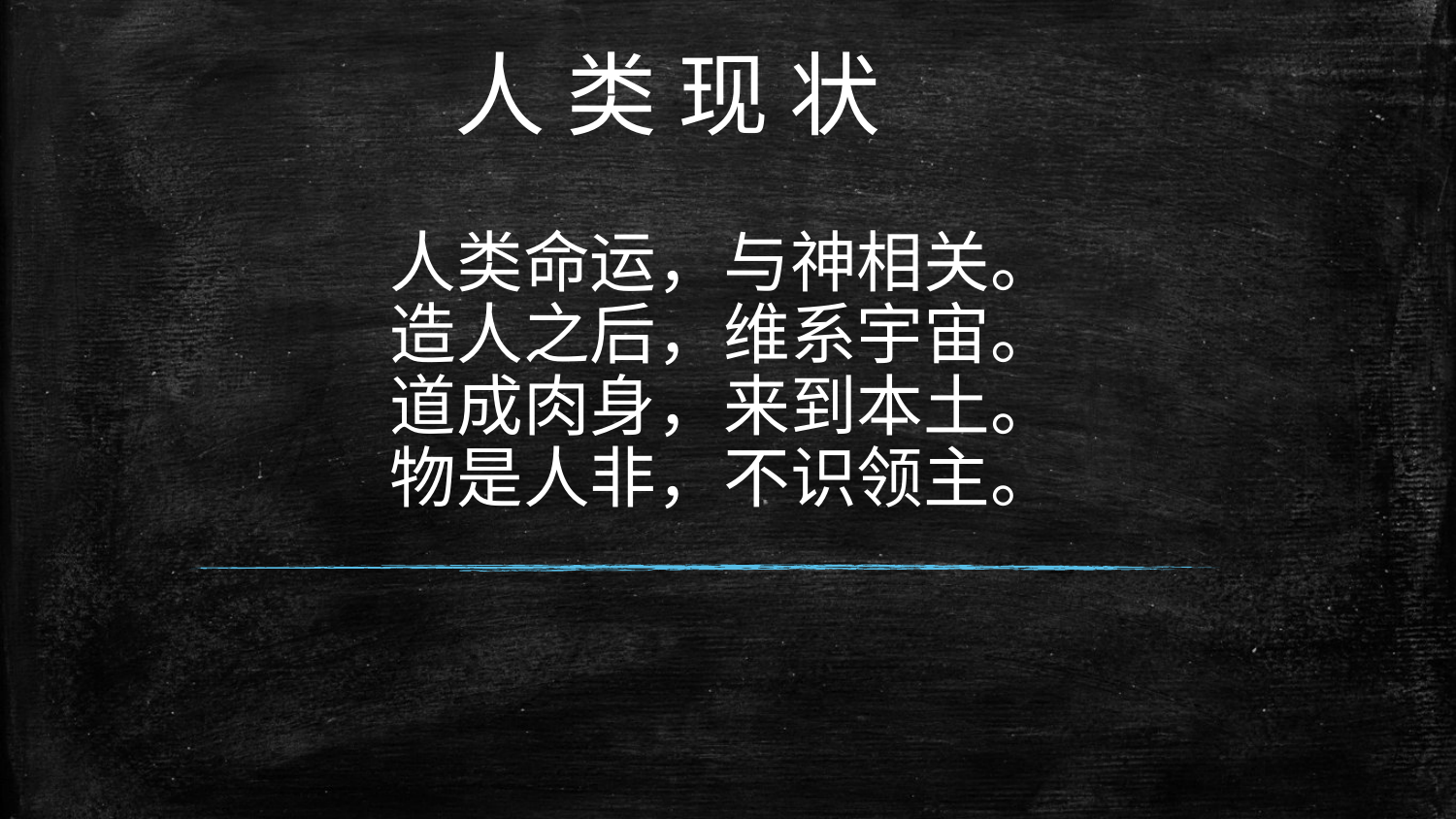

人 类 现 状
# 人类命运，与神相关。 造人之后，维系宇宙。 道成肉身，来到本土。 物是人非，不识领主。